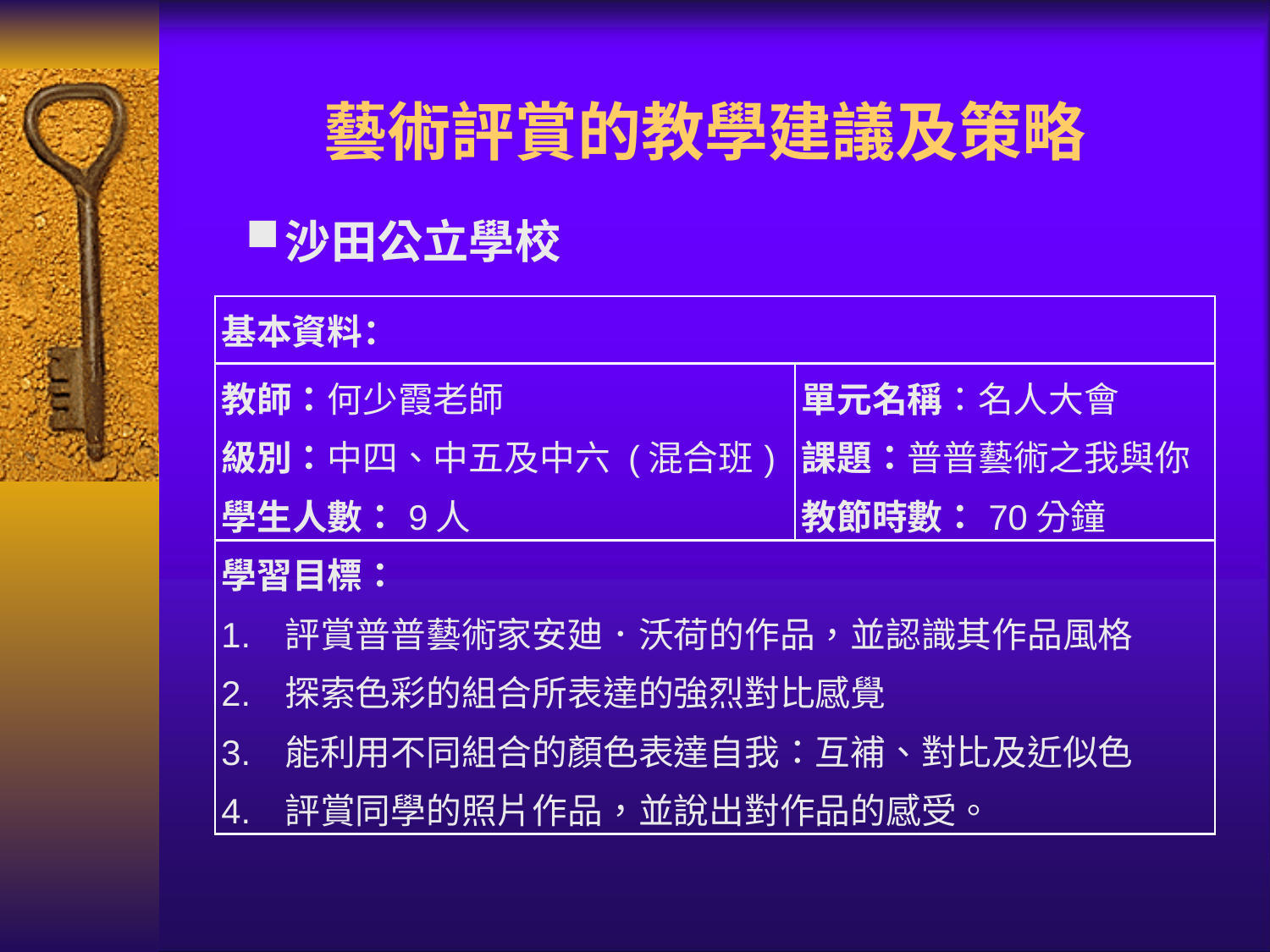

藝術評賞的教學建議及策略
沙田公立學校

| 基本資料： |  |
| --- | --- |
| 教師：何少霞老師 級別：中四、中五及中六 (混合班) 學生人數：9人 | 單元名稱：名人大會 課題：普普藝術之我與你 教節時數：70分鐘 |
| 學習目標： 評賞普普藝術家安廸．沃荷的作品，並認識其作品風格 探索色彩的組合所表達的強烈對比感覺 能利用不同組合的顏色表達自我：互補、對比及近似色 評賞同學的照片作品，並說出對作品的感受。 |  |